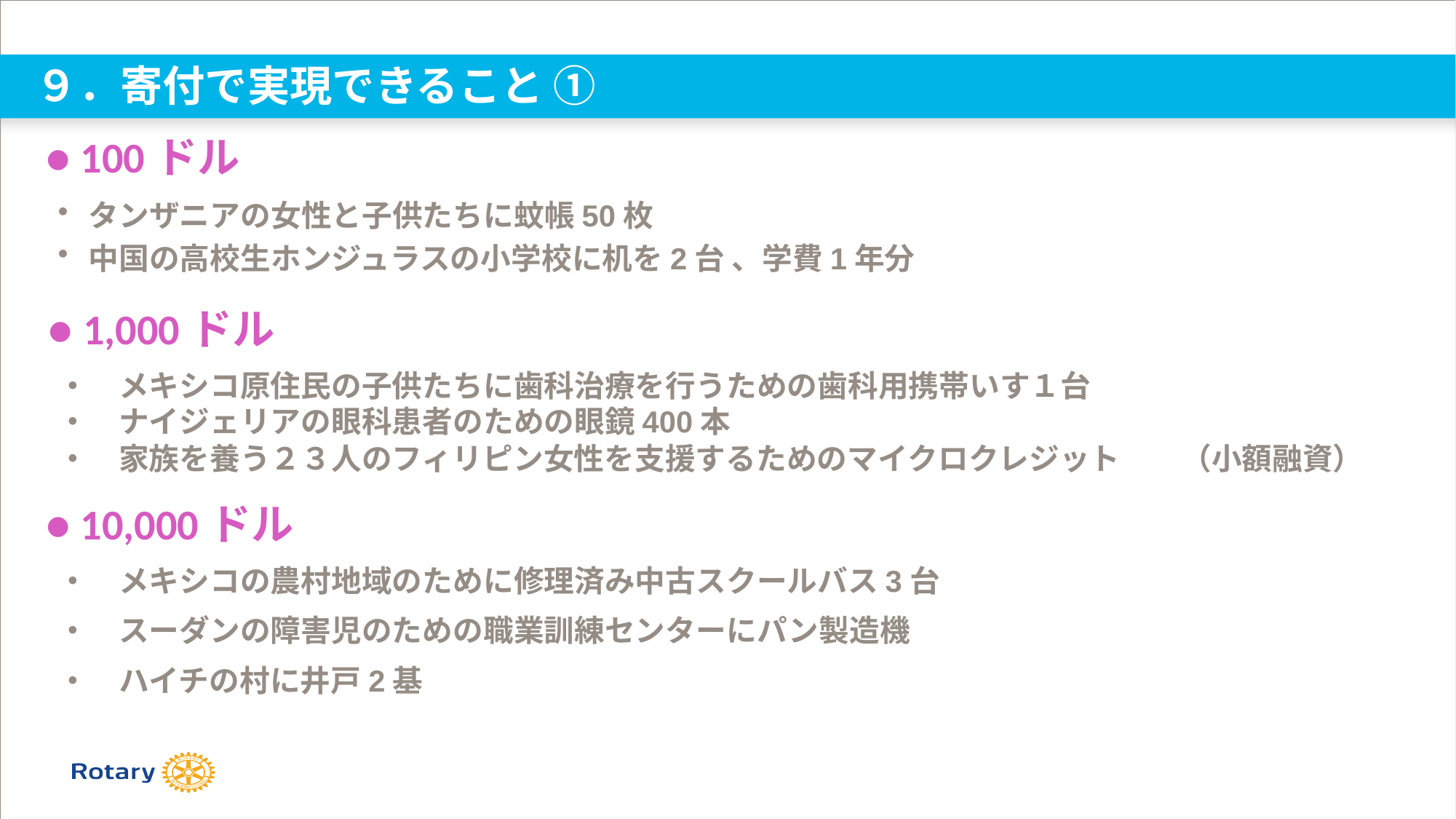

９．寄付で実現できること ①

タンザニアの女性と子供たちに蚊帳50枚
中国の高校生ホンジュラスの小学校に机を2台 、学費1年分

・　メキシコ原住民の子供たちに歯科治療を行うための歯科用携帯いす１台
・　ナイジェリアの眼科患者のための眼鏡400本
・　家族を養う２３人のフィリピン女性を支援するためのマイクロクレジット　　（小額融資）

・　メキシコの農村地域のために修理済み中古スクールバス3台
・　スーダンの障害児のための職業訓練センターにパン製造機
・　ハイチの村に井戸2基

● 100ドル
● 1,000ドル
● 10,000ドル